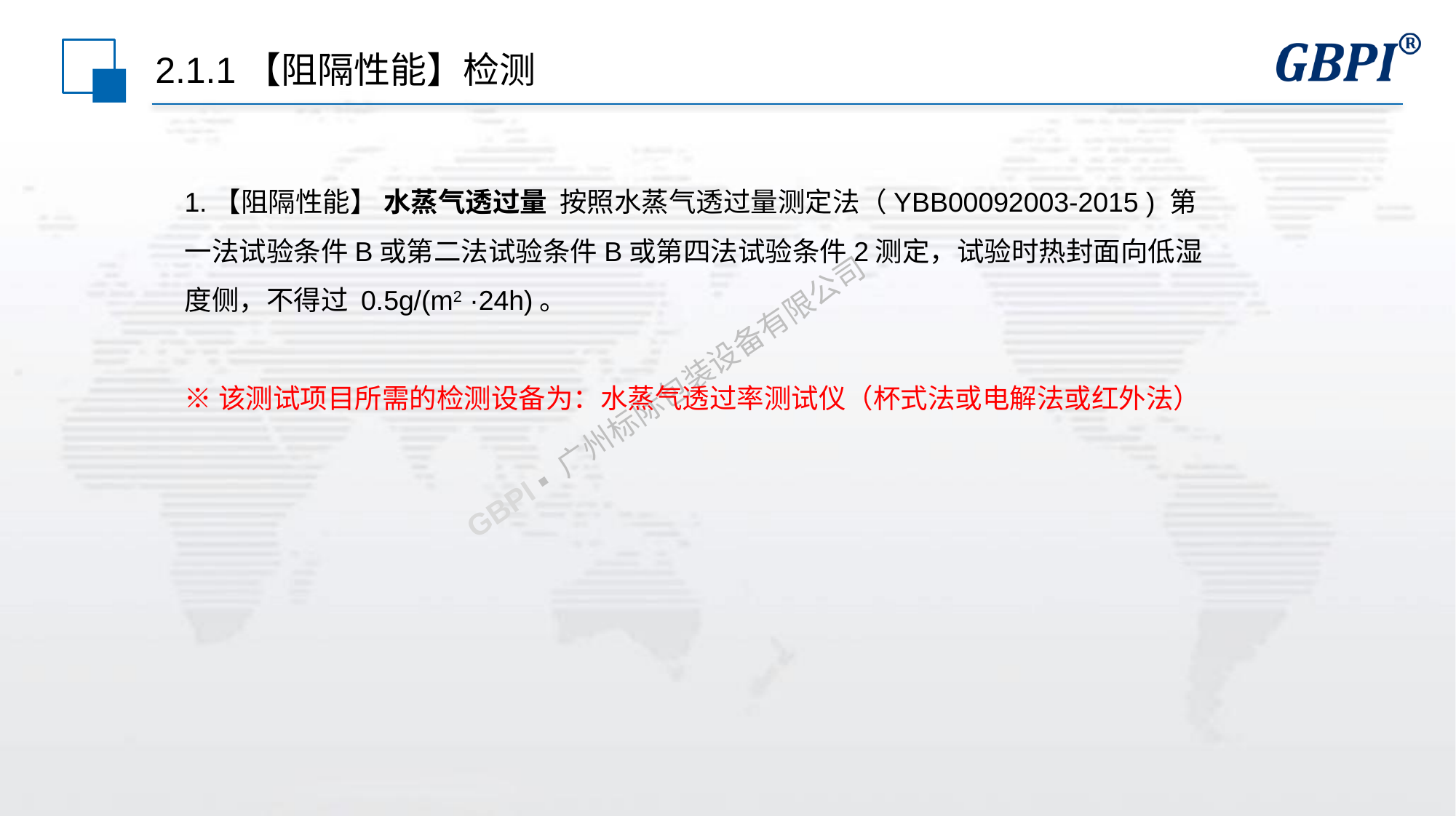

# 2.1.1【阻隔性能】检测
1.【阻隔性能】 水蒸气透过量  按照水蒸气透过量测定法（YBB00092003-2015 ) 第一法试验条件B或第二法试验条件B或第四法试验条件2测定，试验时热封面向低湿度侧，不得过 0.5g/(m2 ·24h)。

※该测试项目所需的检测设备为：水蒸气透过率测试仪（杯式法或电解法或红外法）